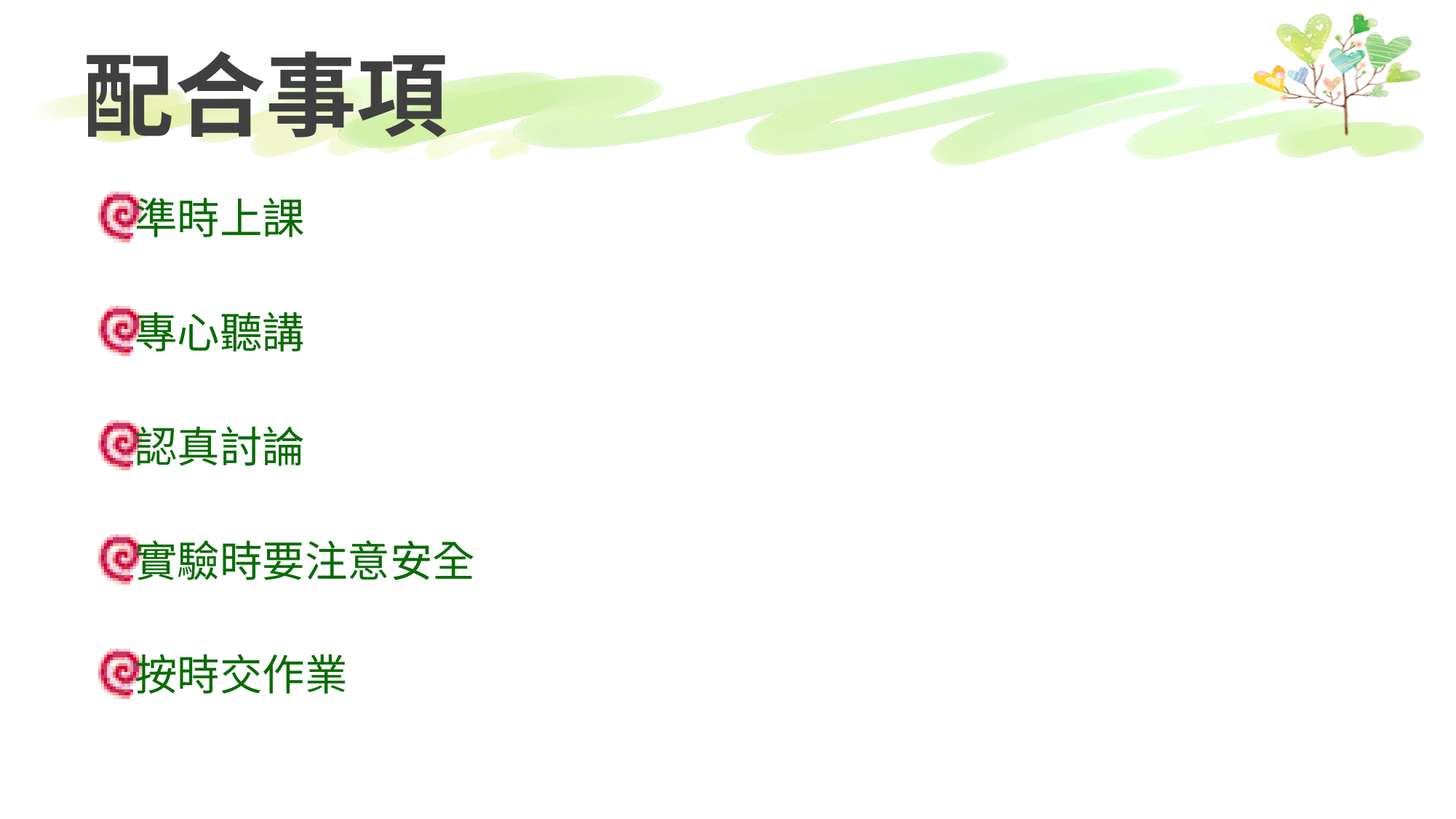

# 配合事項
準時上課
專心聽講
認真討論
實驗時要注意安全
按時交作業